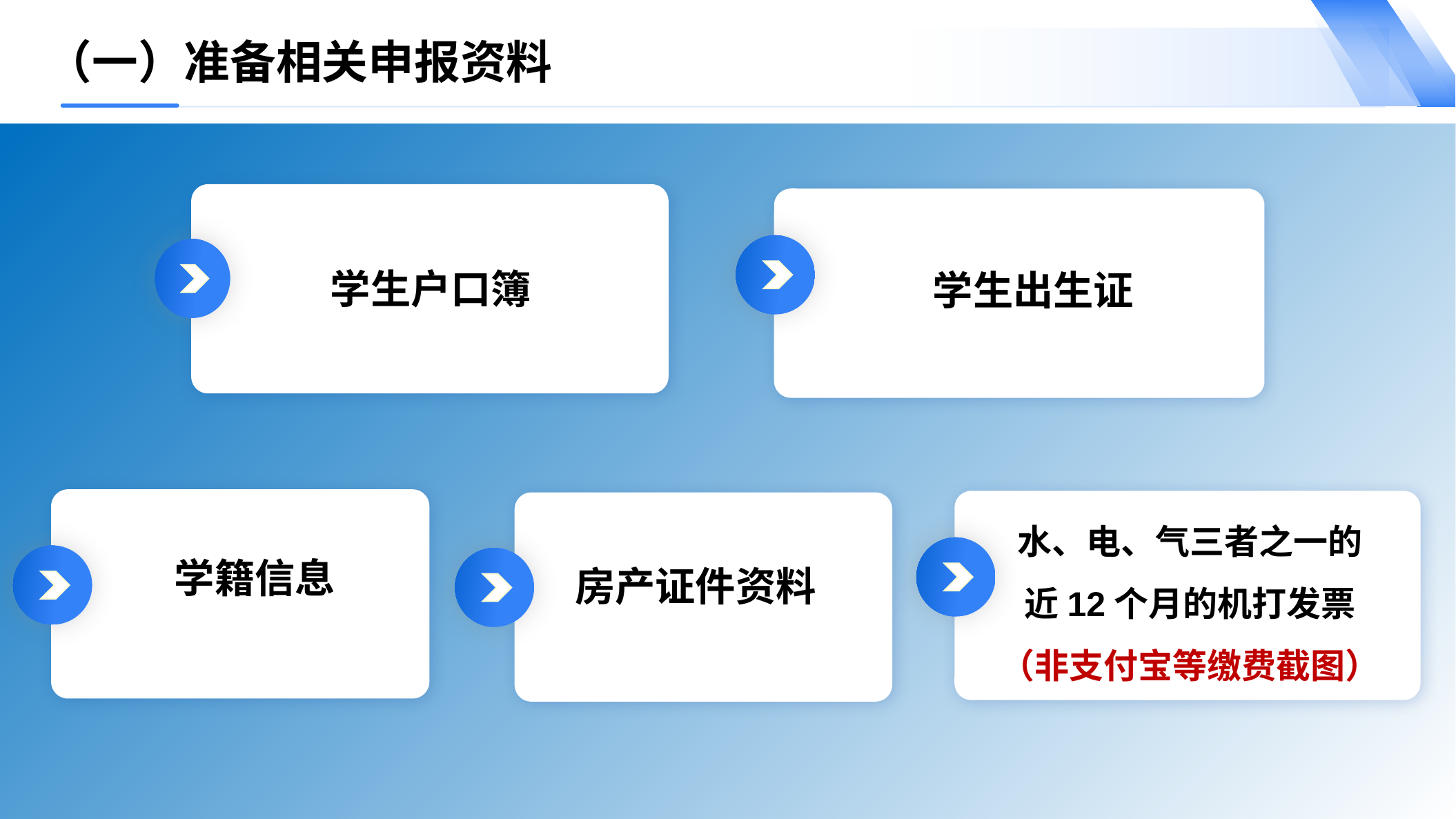

（一）准备相关申报资料

学生户口簿
学生出生证

房产证件资料
水、电、气三者之一的
近12个月的机打发票
（非支付宝等缴费截图）

学籍信息